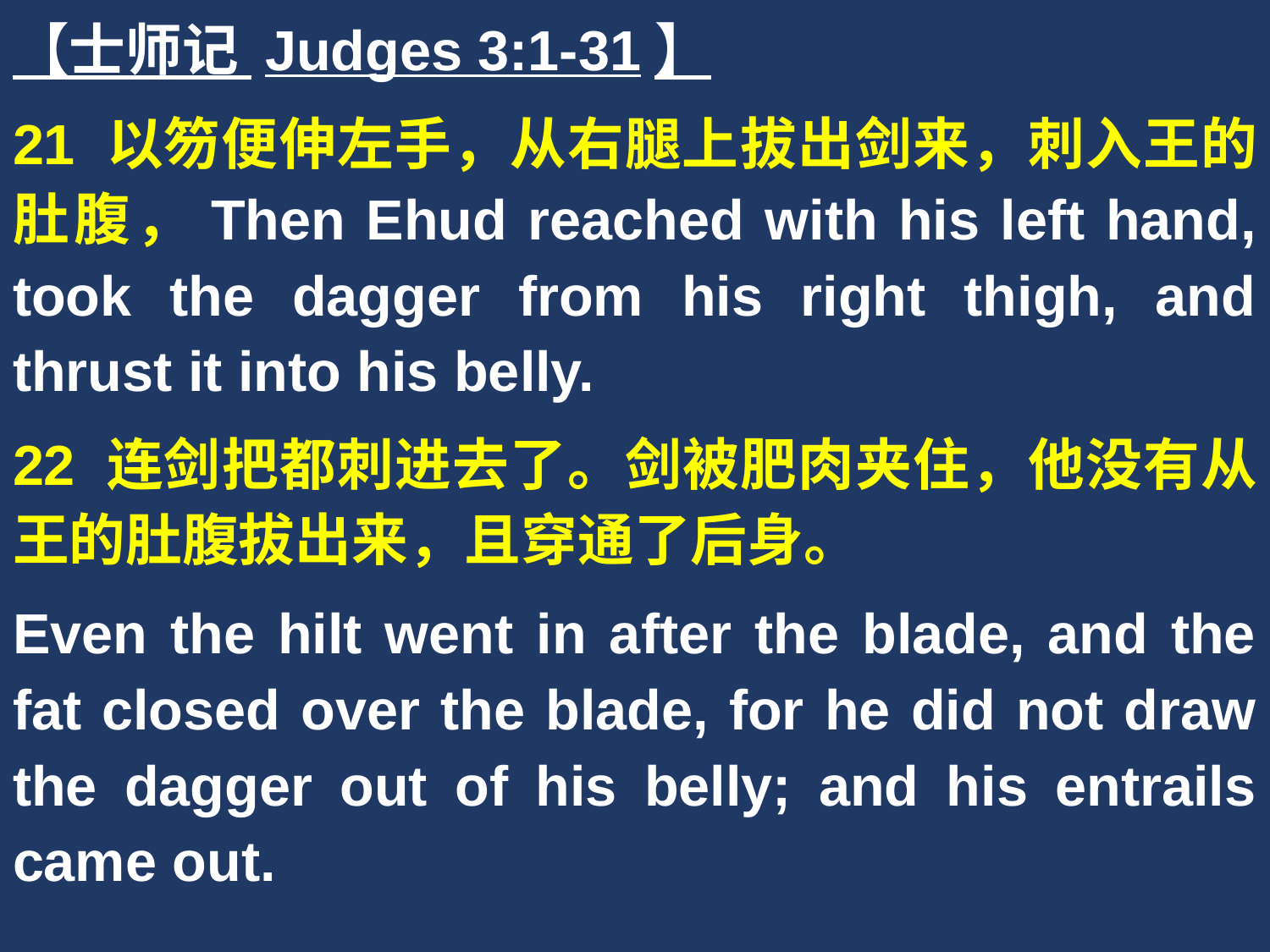

【士师记 Judges 3:1-31】
21 以笏便伸左手，从右腿上拔出剑来，刺入王的肚腹，Then Ehud reached with his left hand, took the dagger from his right thigh, and thrust it into his belly.
22 连剑把都刺进去了。剑被肥肉夹住，他没有从王的肚腹拔出来，且穿通了后身。
Even the hilt went in after the blade, and the fat closed over the blade, for he did not draw the dagger out of his belly; and his entrails came out.